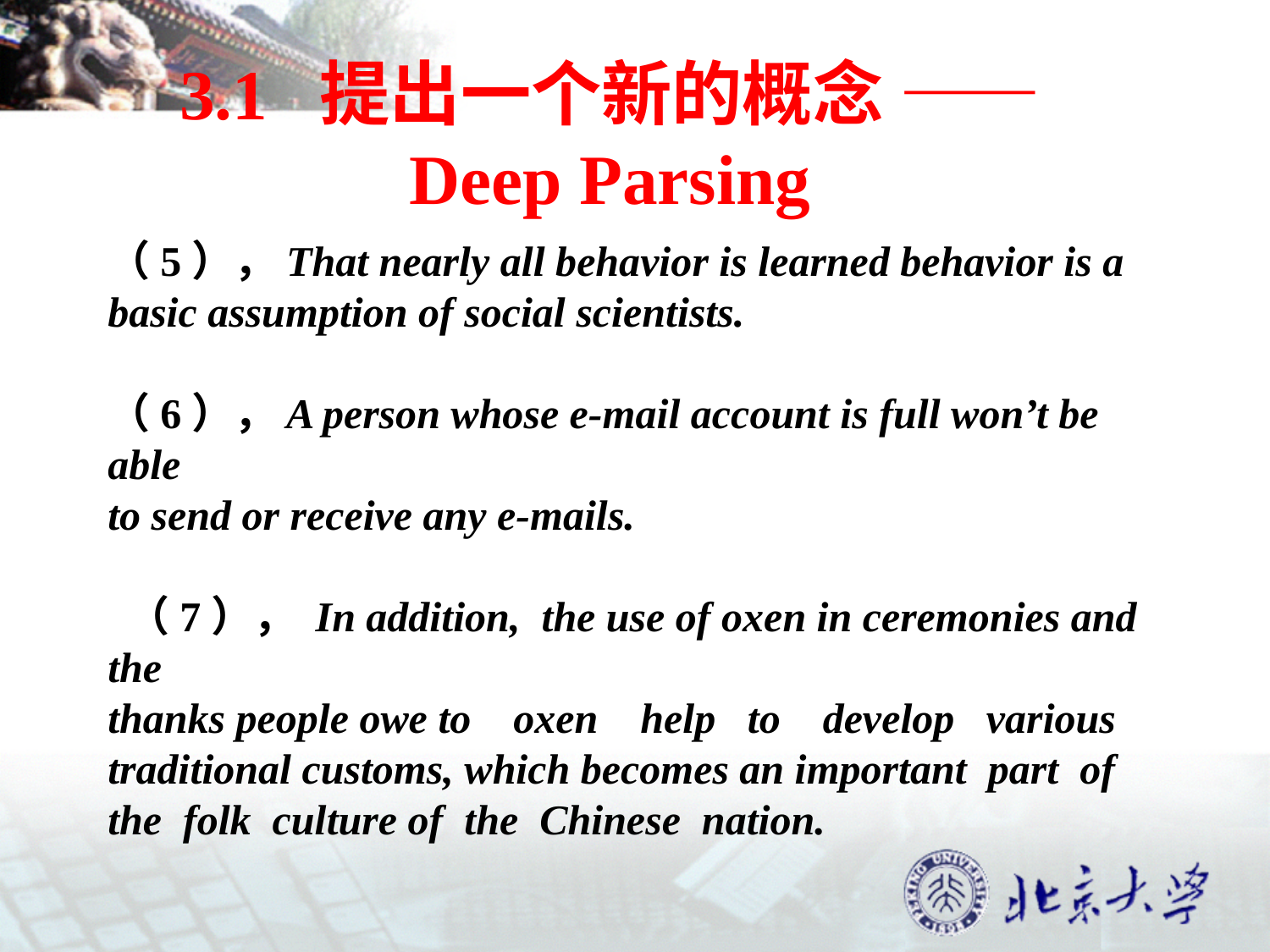

3.1  提出一个新的概念 —— Deep Parsing
（5），That nearly all behavior is learned behavior is a
basic assumption of social scientists.

（6），A person whose e-mail account is full won’t be able
to send or receive any e-mails.

 （7）， In addition,  the use of oxen in ceremonies and the
thanks people owe to    oxen    help   to    develop   various
traditional customs, which becomes an important  part  of
the  folk  culture of  the  Chinese  nation.